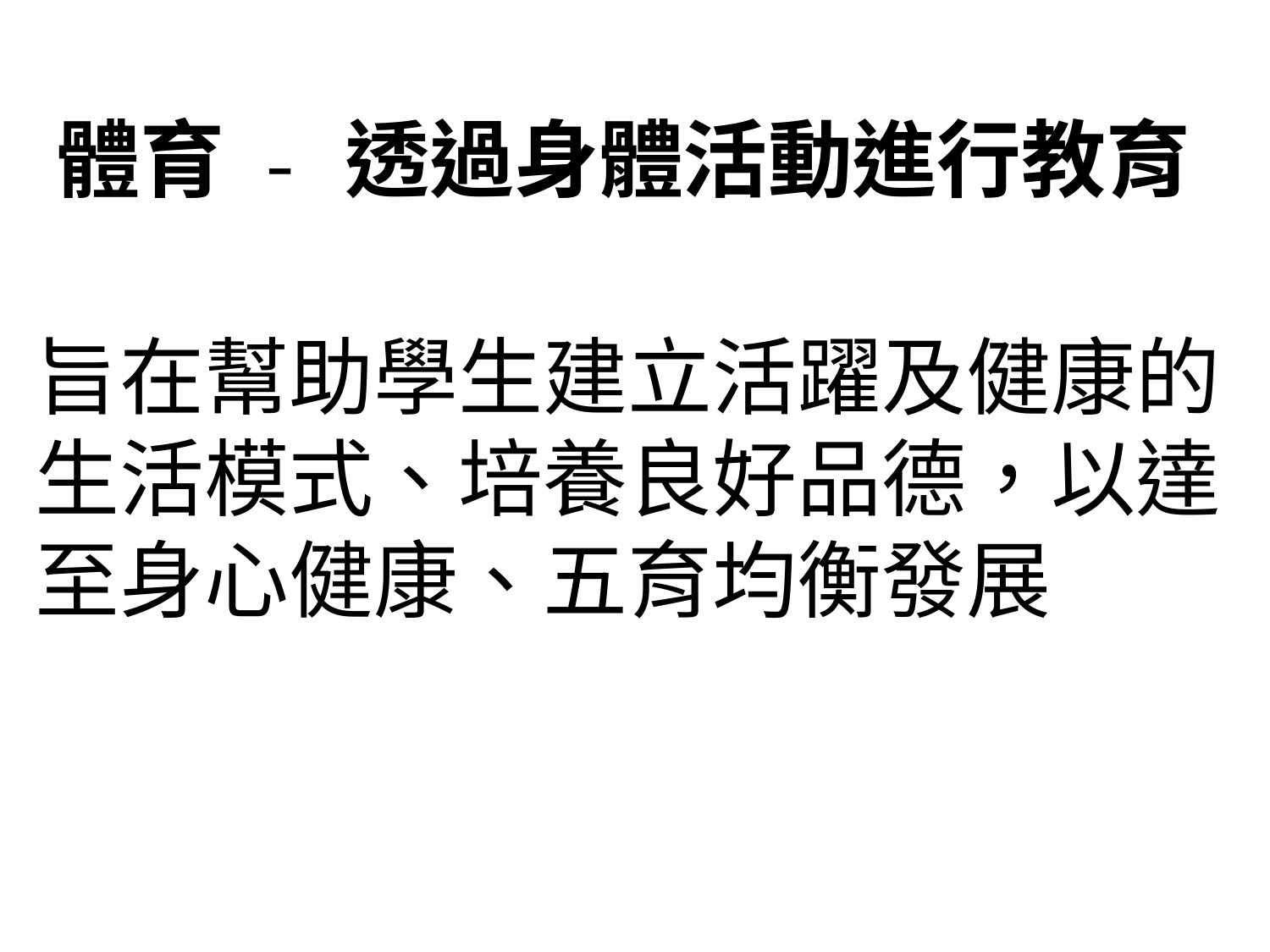

# 體育 - 透過身體活動進行教育
旨在幫助學生建立活躍及健康的生活模式、培養良好品德，以達至身心健康、五育均衡發展